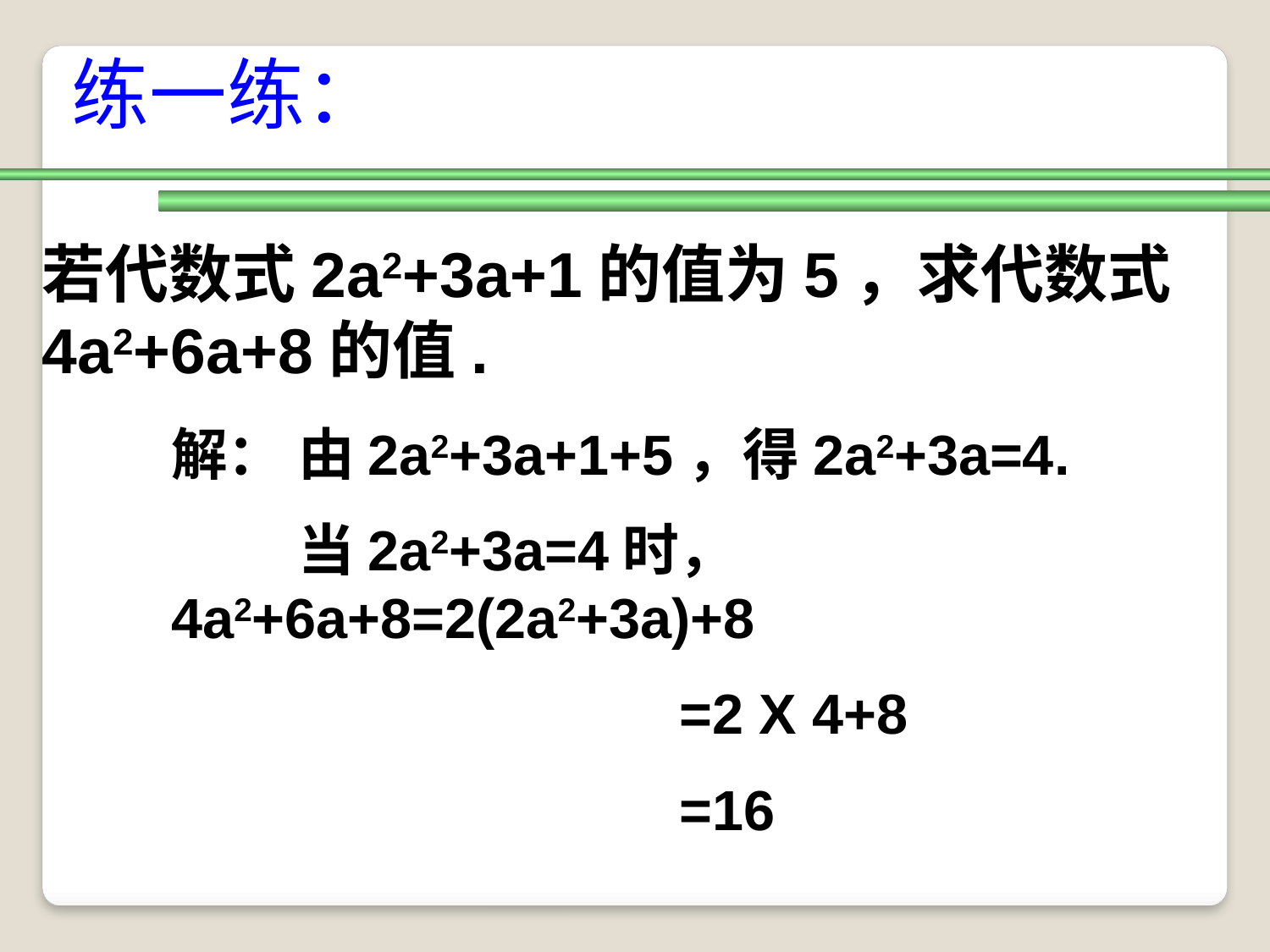

练一练：

若代数式2a2+3a+1的值为5，求代数式4a2+6a+8的值.
解：	由2a2+3a+1+5，得2a2+3a=4.
	当2a2+3a=4时，    4a2+6a+8=2(2a2+3a)+8
				=2 Χ 4+8
				=16